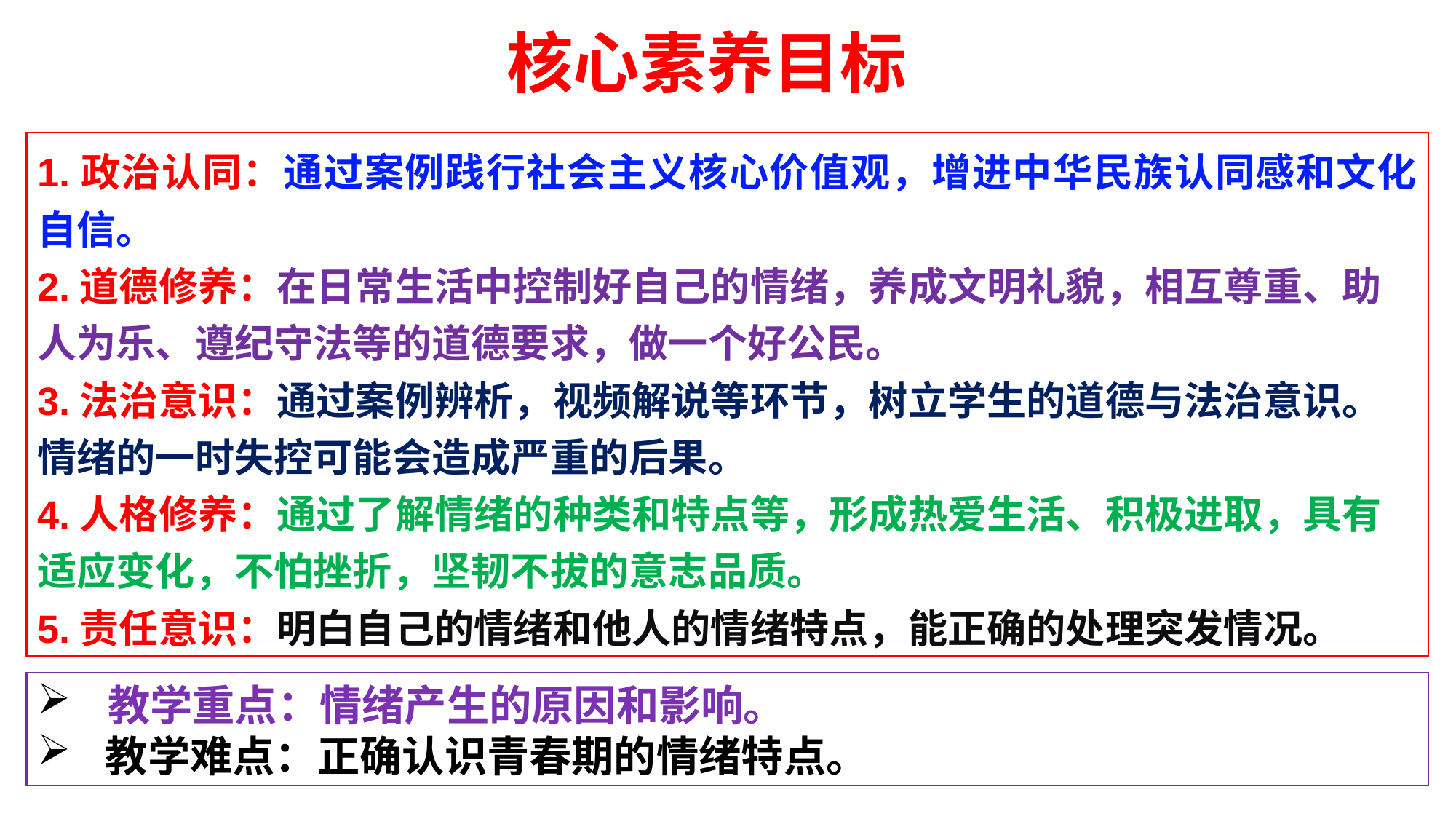

核心素养目标
1.政治认同：通过案例践行社会主义核心价值观，增进中华民族认同感和文化自信。
2.道德修养：在日常生活中控制好自己的情绪，养成文明礼貌，相互尊重、助人为乐、遵纪守法等的道德要求，做一个好公民。
3.法治意识：通过案例辨析，视频解说等环节，树立学生的道德与法治意识。情绪的一时失控可能会造成严重的后果。
4.人格修养：通过了解情绪的种类和特点等，形成热爱生活、积极进取，具有适应变化，不怕挫折，坚韧不拔的意志品质。
5.责任意识：明白自己的情绪和他人的情绪特点，能正确的处理突发情况。
  教学重点：情绪产生的原因和影响。
教学难点：正确认识青春期的情绪特点。